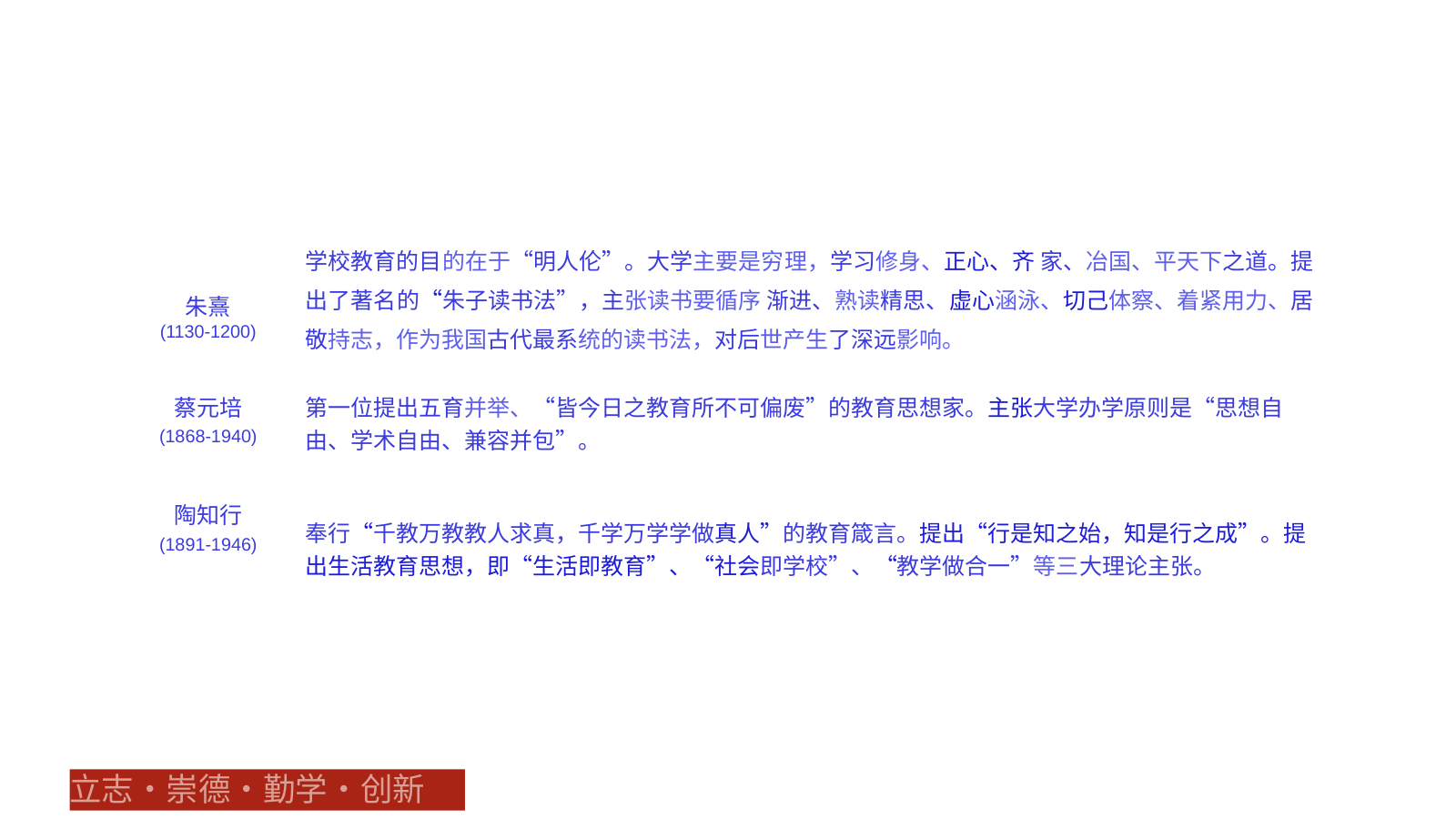

| 朱熹 (1130-1200) | 学校教育的目的在于“明人伦”。大学主要是穷理，学习修身、正心、齐 家、冶国、平天下之道。提出了著名的“朱子读书法”，主张读书要循序 渐进、熟读精思、虚心涵泳、切己体察、着紧用力、居敬持志，作为我国古代最系统的读书法，对后世产生了深远影响。 |
| --- | --- |
| 蔡元培 (1868-1940) | 第一位提出五育并举、“皆今日之教育所不可偏废”的教育思想家。主张大学办学原则是“思想自由、学术自由、兼容并包”。 |
| 陶知行 (1891-1946) | 奉行“千教万教教人求真，千学万学学做真人”的教育箴言。提出“行是知之始，知是行之成”。提出生活教育思想，即“生活即教育”、“社会即学校”、“教学做合一”等三大理论主张。 |
立志•崇德•勤学•创新